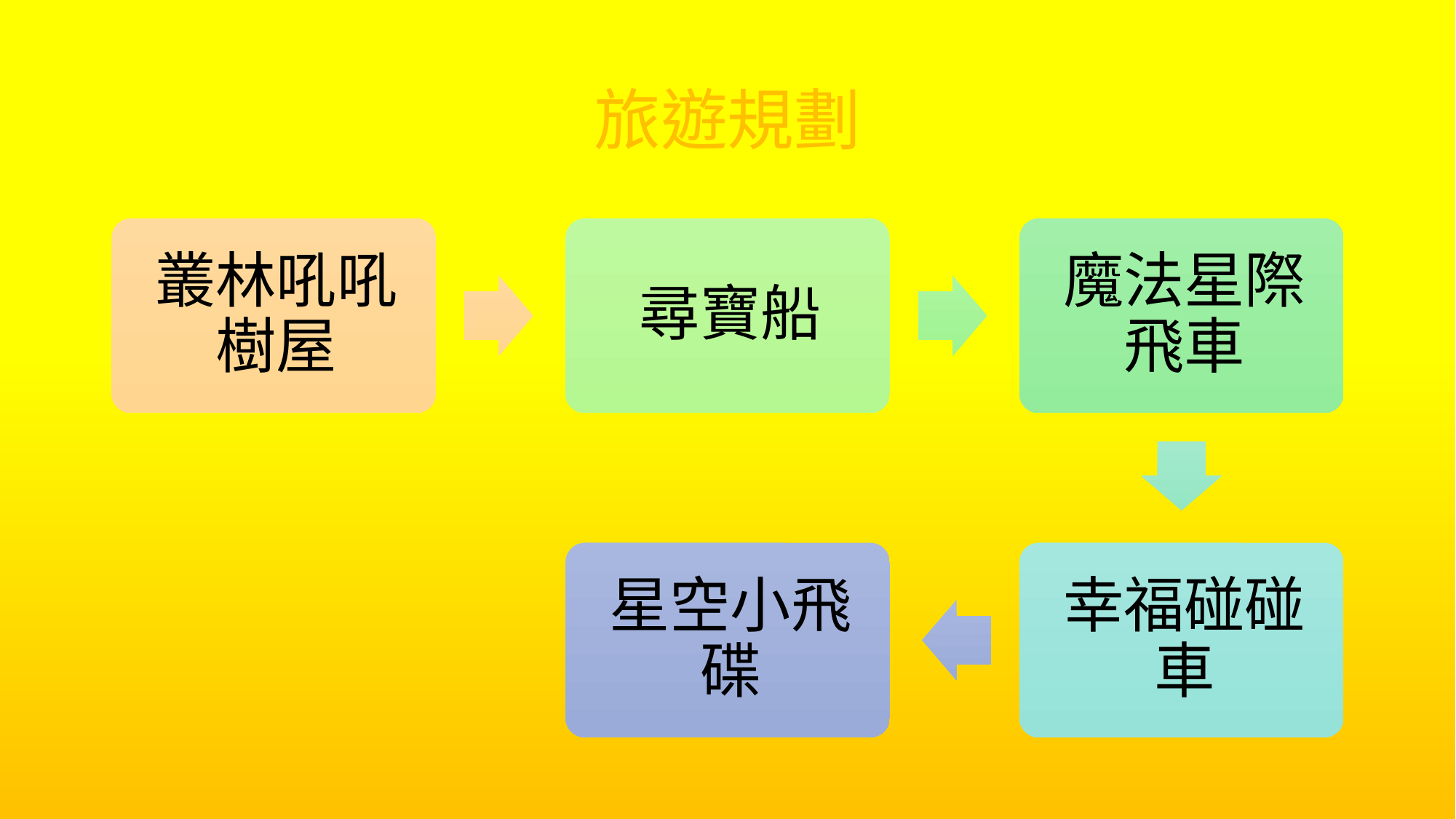

# 旅遊規劃
叢林吼吼樹屋

尋寶船

魔法星際飛車

幸福碰碰車

星空小飛碟